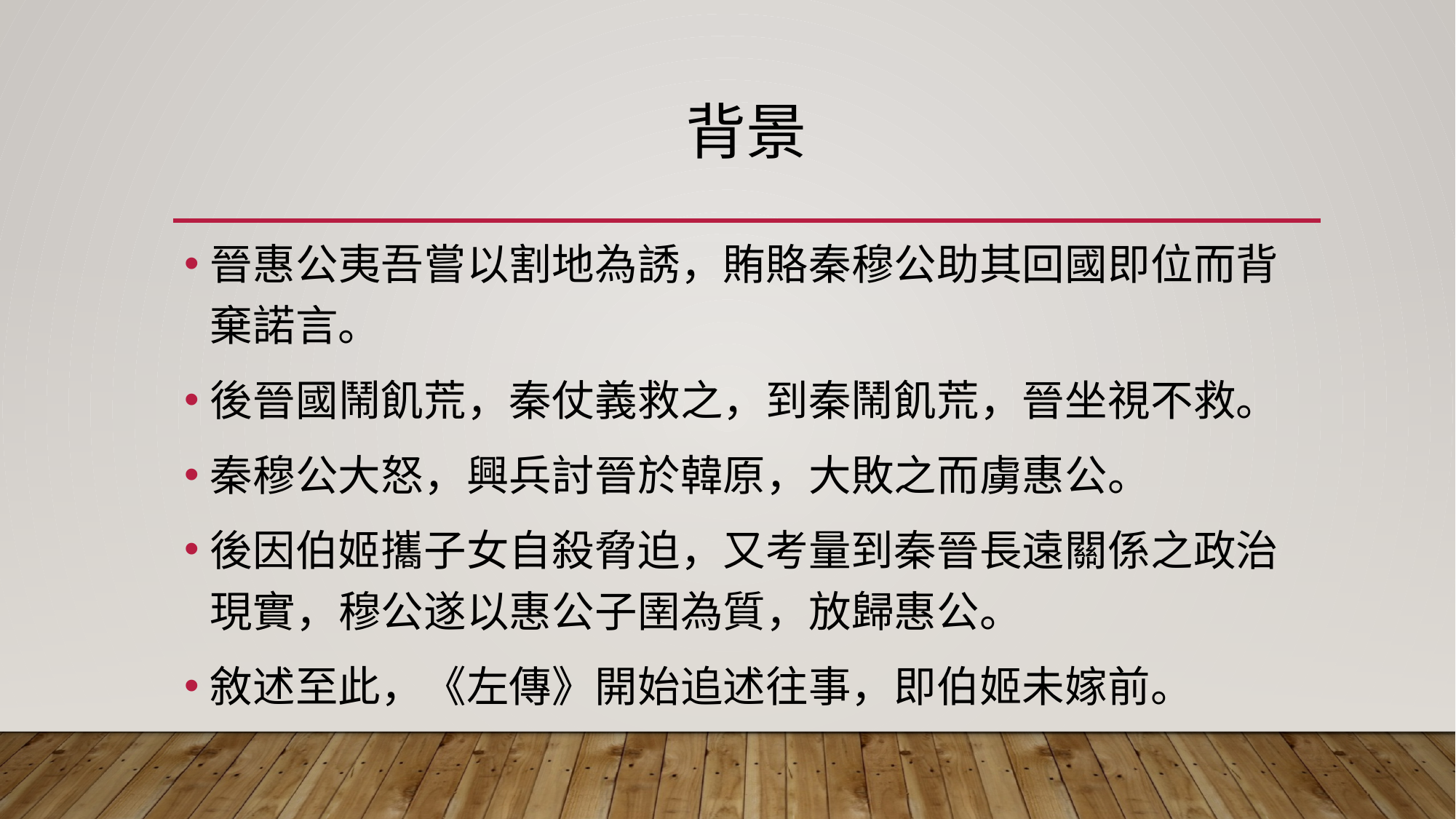

# 背景
晉惠公夷吾嘗以割地為誘，賄賂秦穆公助其回國即位而背棄諾言。
後晉國鬧飢荒，秦仗義救之，到秦鬧飢荒，晉坐視不救。
秦穆公大怒，興兵討晉於韓原，大敗之而虜惠公。
後因伯姬攜子女自殺脅迫，又考量到秦晉長遠關係之政治現實，穆公遂以惠公子圉為質，放歸惠公。
敘述至此，《左傳》開始追述往事，即伯姬未嫁前。